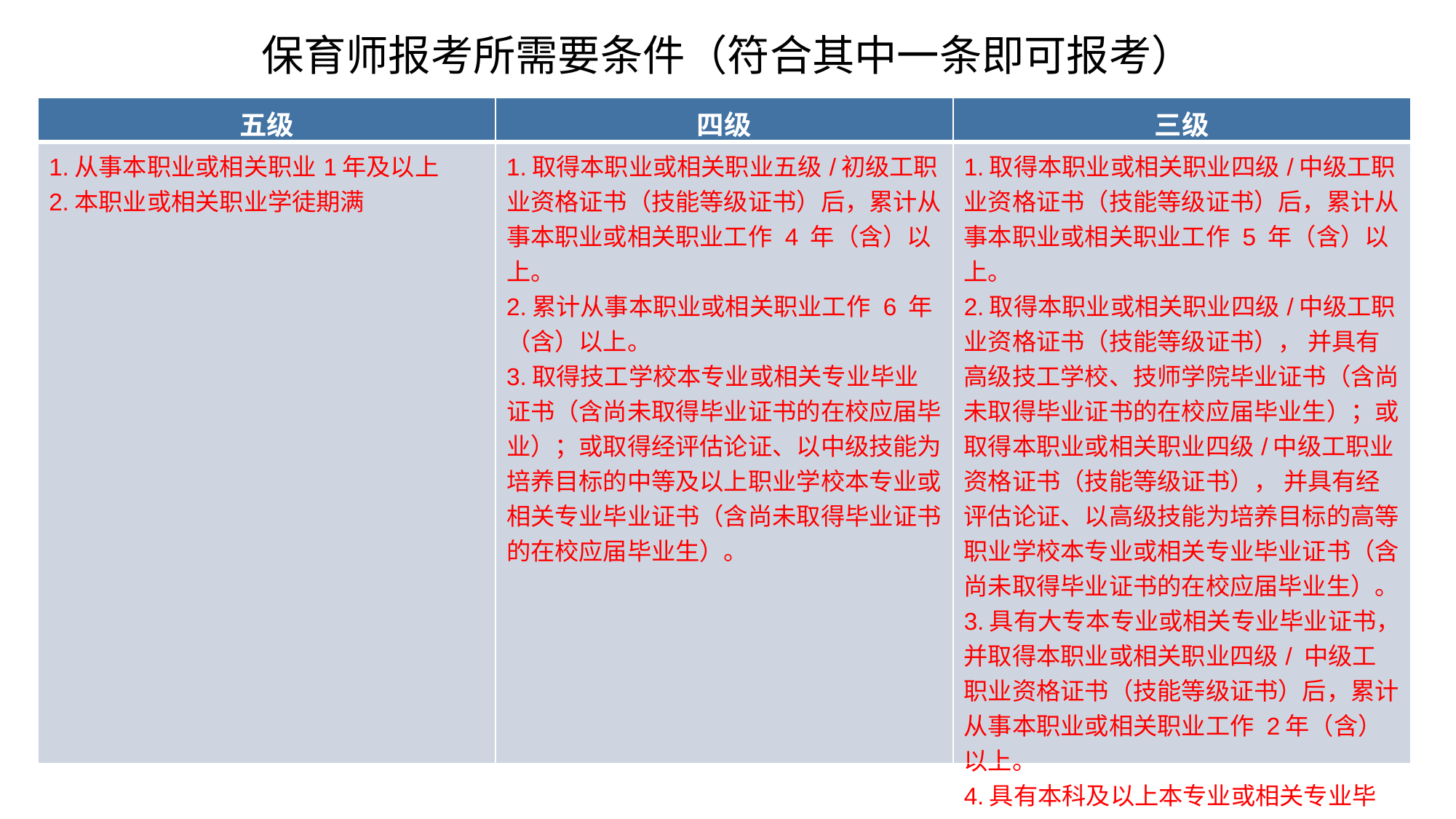

保育师报考所需要条件（符合其中一条即可报考）
| 五级 | 四级 | 三级 |
| --- | --- | --- |
| 1.从事本职业或相关职业1年及以上 2.本职业或相关职业学徒期满 | 1.取得本职业或相关职业五级/初级工职业资格证书（技能等级证书）后，累计从事本职业或相关职业工作 4 年（含）以上。 2.累计从事本职业或相关职业工作 6 年（含）以上。 3.取得技工学校本专业或相关专业毕业证书（含尚未取得毕业证书的在校应届毕业）；或取得经评估论证、以中级技能为培养目标的中等及以上职业学校本专业或相关专业毕业证书（含尚未取得毕业证书的在校应届毕业生）。 | 1.取得本职业或相关职业四级/中级工职业资格证书（技能等级证书）后，累计从事本职业或相关职业工作 5 年（含）以上。 2.取得本职业或相关职业四级/中级工职业资格证书（技能等级证书）， 并具有高级技工学校、技师学院毕业证书（含尚未取得毕业证书的在校应届毕业生）；或取得本职业或相关职业四级/中级工职业资格证书（技能等级证书）， 并具有经评估论证、以高级技能为培养目标的高等职业学校本专业或相关专业毕业证书（含尚未取得毕业证书的在校应届毕业生）。 3.具有大专本专业或相关专业毕业证书，并取得本职业或相关职业四级/ 中级工职业资格证书（技能等级证书）后，累计从事本职业或相关职业工作 2年（含）以上。 4.具有本科及以上本专业或相关专业毕业证书，累计从事本职业或相关职业工作 2 年（含）以上。 |